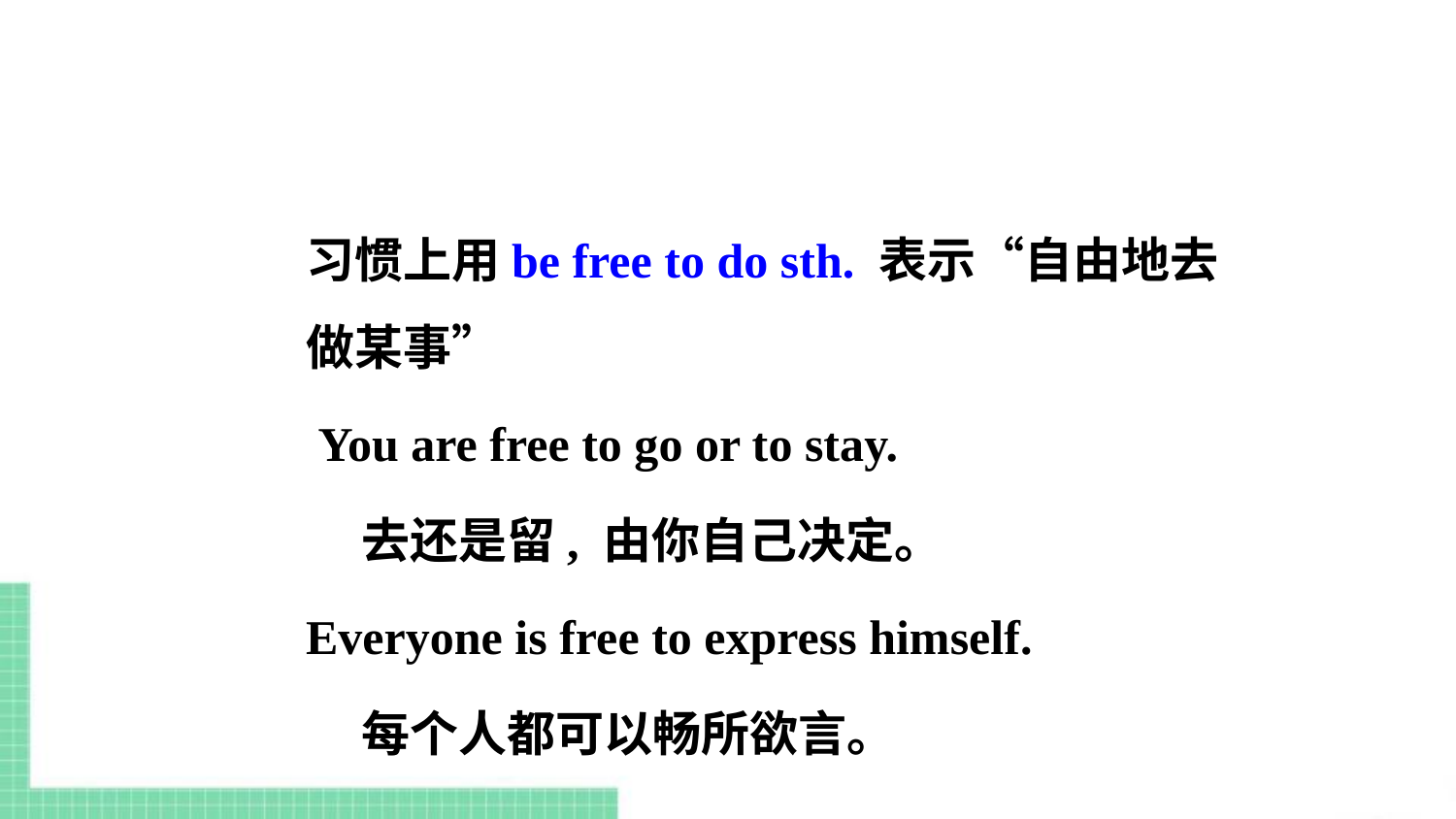

习惯上用be free to do sth. 表示“自由地去做某事”
 You are free to go or to stay.
    去还是留, 由你自己决定。
Everyone is free to express himself.
    每个人都可以畅所欲言。